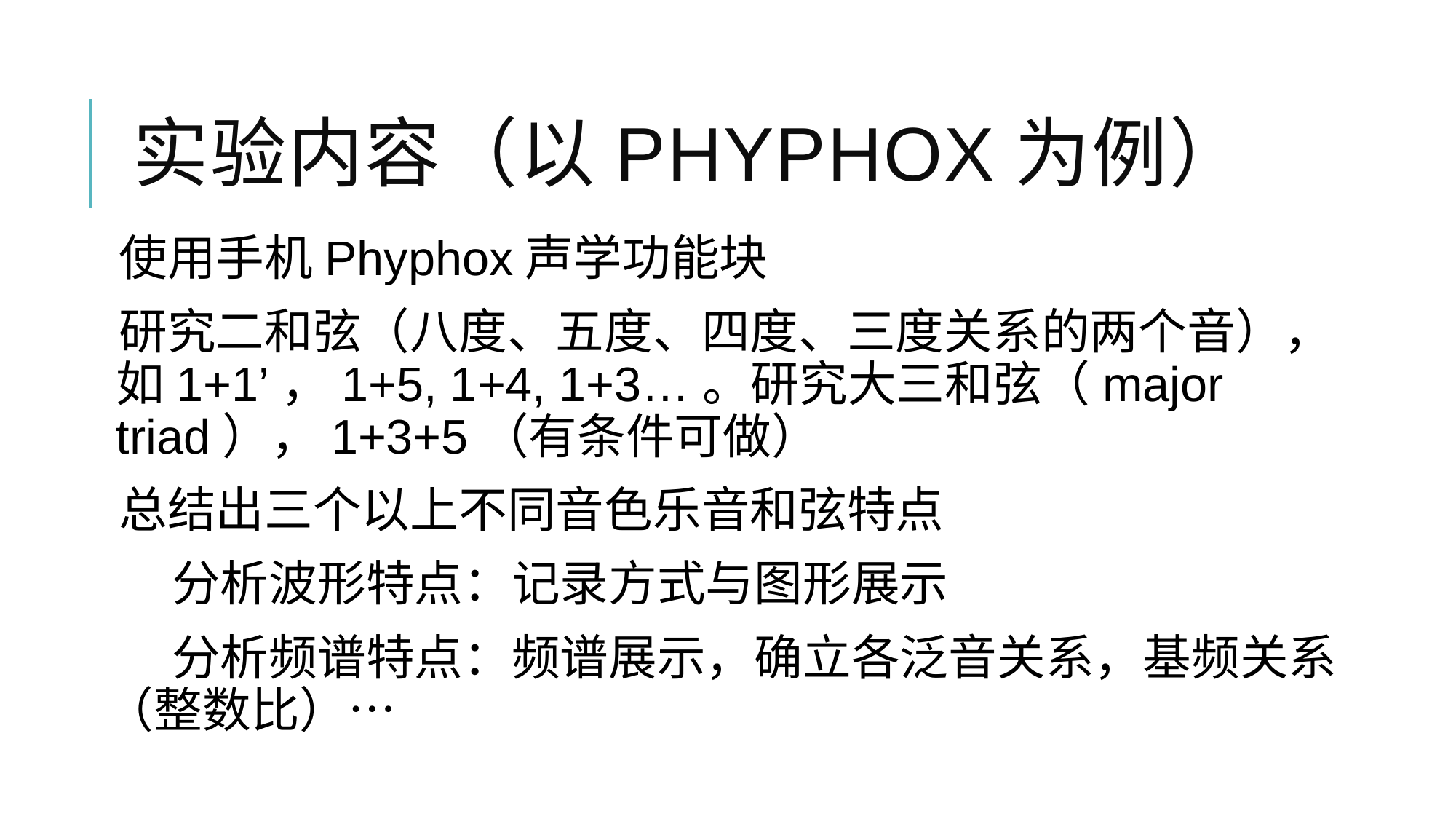

# 实验内容（以Phyphox为例）
使用手机Phyphox声学功能块
研究二和弦（八度、五度、四度、三度关系的两个音），如1+1’，1+5, 1+4, 1+3…。研究大三和弦（major triad），1+3+5（有条件可做）
总结出三个以上不同音色乐音和弦特点
     分析波形特点：记录方式与图形展示
     分析频谱特点：频谱展示，确立各泛音关系，基频关系（整数比）…